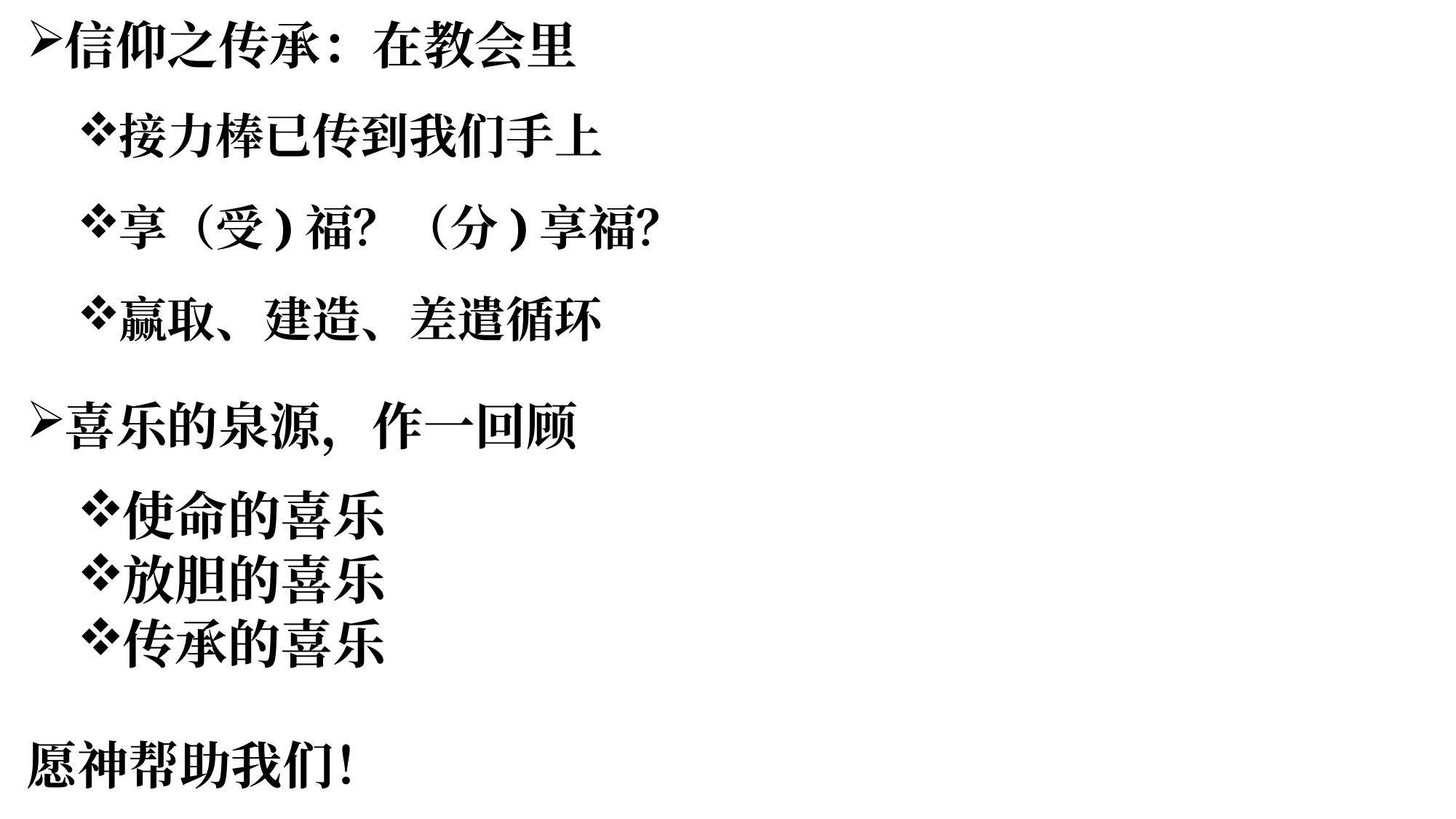

信仰之传承：在教会里

接力棒已传到我们手上

享（受)福？（分)享福？

赢取、建造、差遣循环

喜乐的泉源，作一回顾

使命的喜乐
放胆的喜乐
传承的喜乐

愿神帮助我们！